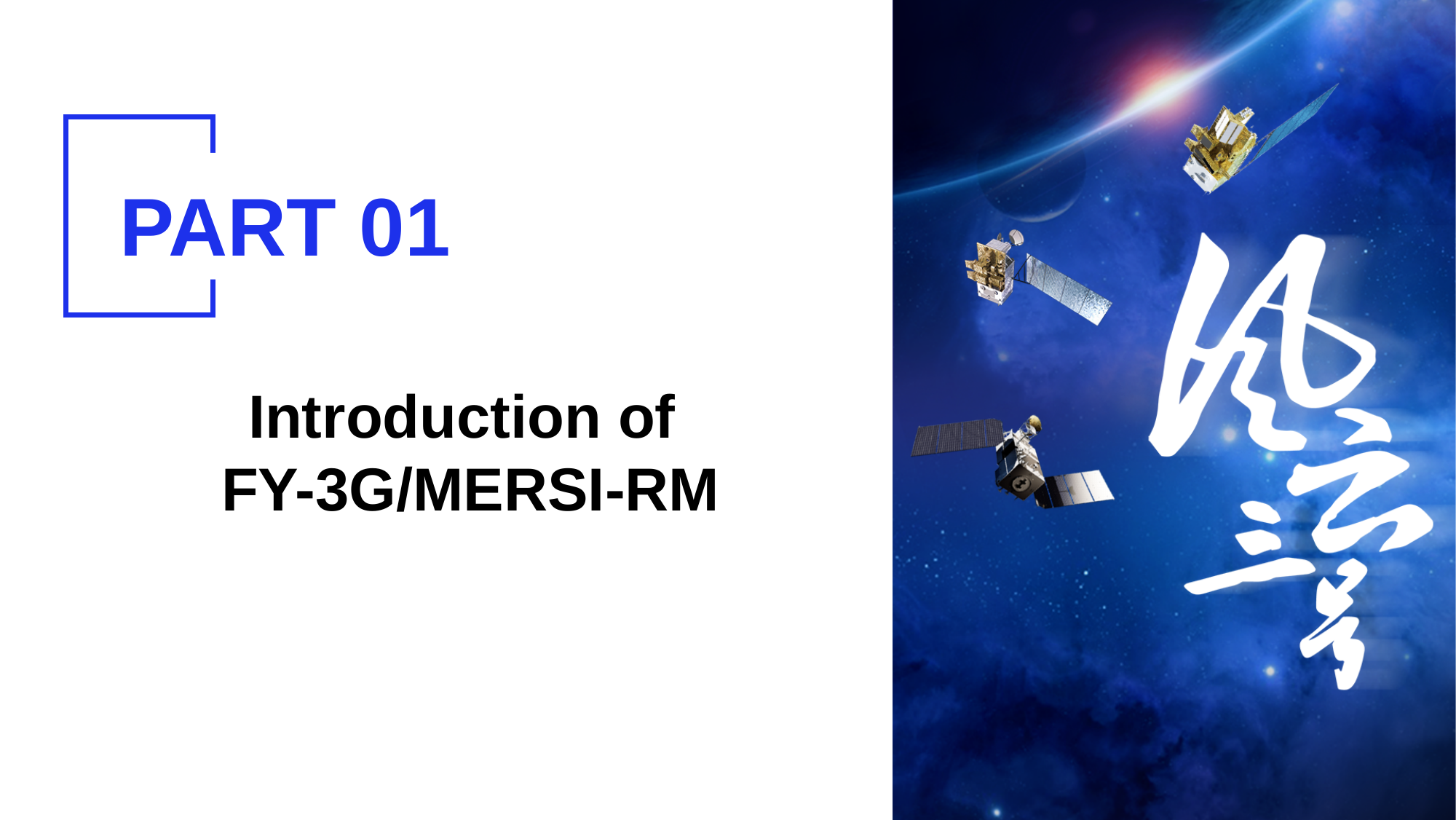

PART 01
目录
汇报内容
Introduction of
FY-3G/MERSI-RM